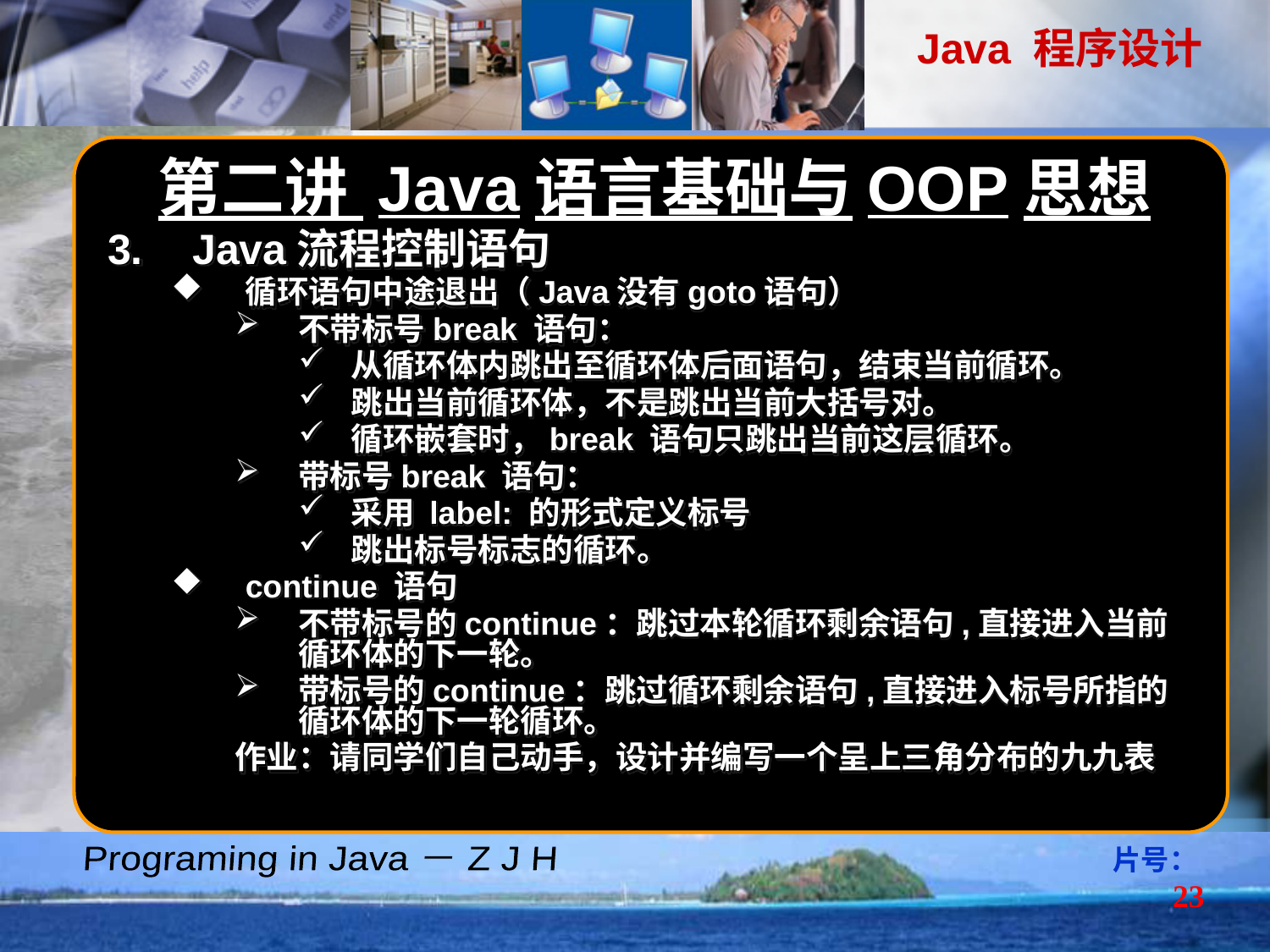

第二讲 Java语言基础与OOP思想
Java流程控制语句
循环语句中途退出（Java没有goto语句）
不带标号break 语句：
从循环体内跳出至循环体后面语句，结束当前循环。
跳出当前循环体，不是跳出当前大括号对。
循环嵌套时，break 语句只跳出当前这层循环。
带标号break 语句：
采用 label: 的形式定义标号
跳出标号标志的循环。
continue 语句
不带标号的continue：跳过本轮循环剩余语句,直接进入当前循环体的下一轮。
带标号的continue：跳过循环剩余语句,直接进入标号所指的循环体的下一轮循环。
作业：请同学们自己动手，设计并编写一个呈上三角分布的九九表
片号：23